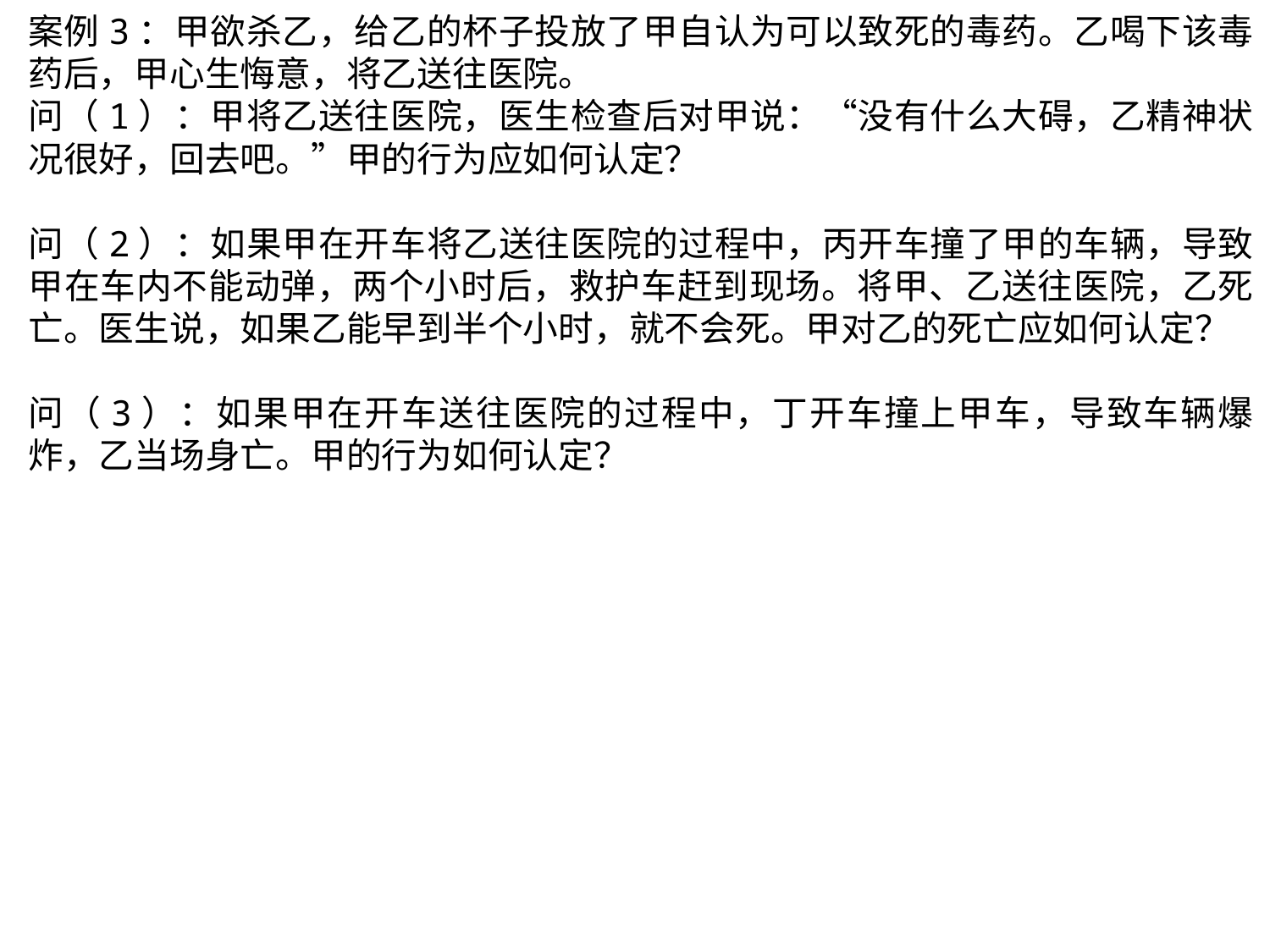

案例3：甲欲杀乙，给乙的杯子投放了甲自认为可以致死的毒药。乙喝下该毒药后，甲心生悔意，将乙送往医院。
问（1）：甲将乙送往医院，医生检查后对甲说：“没有什么大碍，乙精神状况很好，回去吧。”甲的行为应如何认定？

问（2）：如果甲在开车将乙送往医院的过程中，丙开车撞了甲的车辆，导致甲在车内不能动弹，两个小时后，救护车赶到现场。将甲、乙送往医院，乙死亡。医生说，如果乙能早到半个小时，就不会死。甲对乙的死亡应如何认定？

问（3）：如果甲在开车送往医院的过程中，丁开车撞上甲车，导致车辆爆炸，乙当场身亡。甲的行为如何认定？